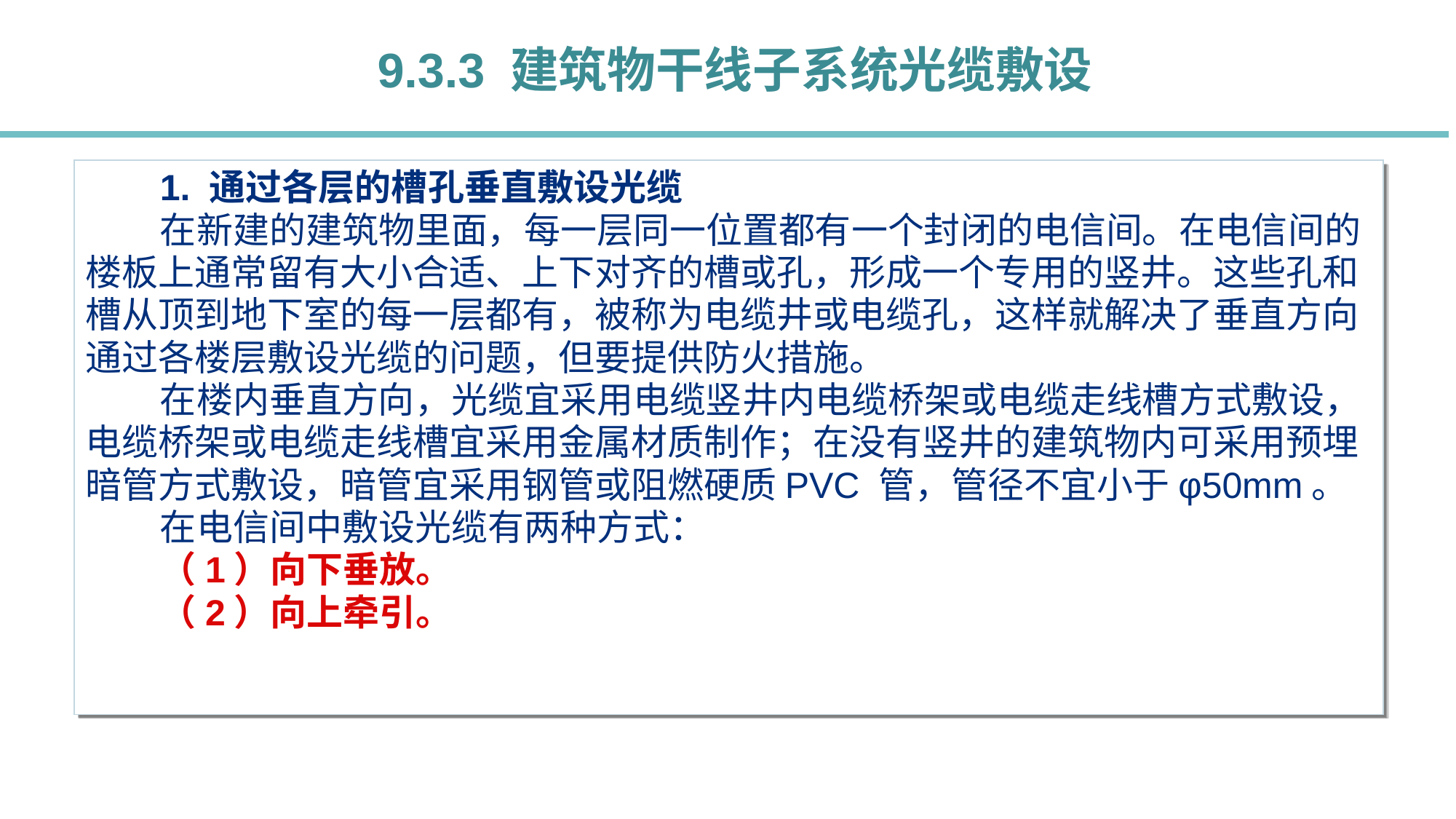

9.3.3 建筑物干线子系统光缆敷设
1. 通过各层的槽孔垂直敷设光缆
在新建的建筑物里面，每一层同一位置都有一个封闭的电信间。在电信间的楼板上通常留有大小合适、上下对齐的槽或孔，形成一个专用的竖井。这些孔和槽从顶到地下室的每一层都有，被称为电缆井或电缆孔，这样就解决了垂直方向通过各楼层敷设光缆的问题，但要提供防火措施。
在楼内垂直方向，光缆宜采用电缆竖井内电缆桥架或电缆走线槽方式敷设，电缆桥架或电缆走线槽宜采用金属材质制作；在没有竖井的建筑物内可采用预埋暗管方式敷设，暗管宜采用钢管或阻燃硬质PVC 管，管径不宜小于φ50mm。
在电信间中敷设光缆有两种方式：
（1）向下垂放。
（2）向上牵引。